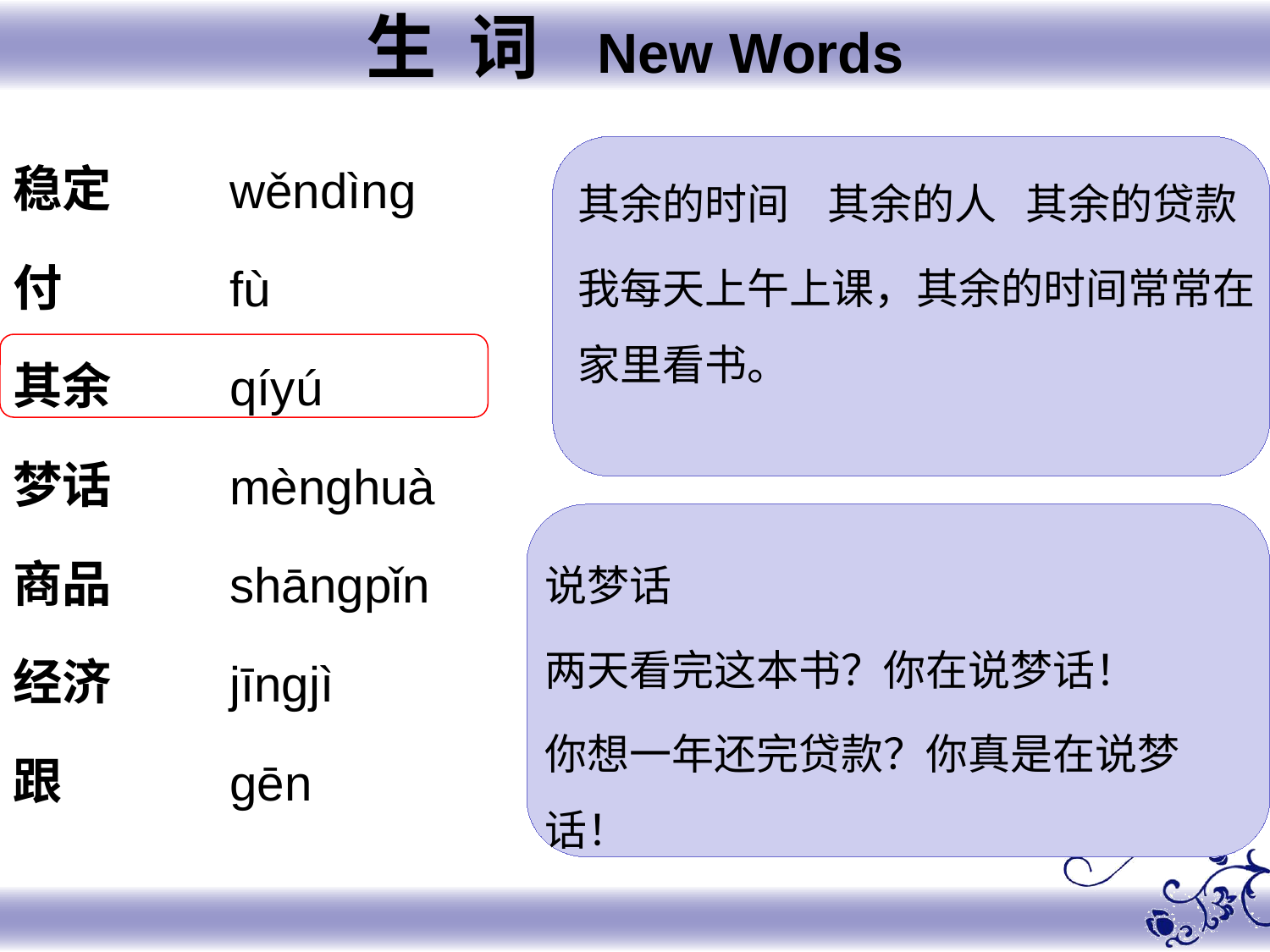

生  词   New Words
稳定
付
其余
梦话
商品
经济
跟
wěndìng
fù
qíyú
mènghuà
shāngpǐn
jīngjì
gēn

其余的时间    其余的人   其余的贷款
我每天上午上课，其余的时间常常在家里看书。

说梦话
两天看完这本书？你在说梦话！
你想一年还完贷款？你真是在说梦话！